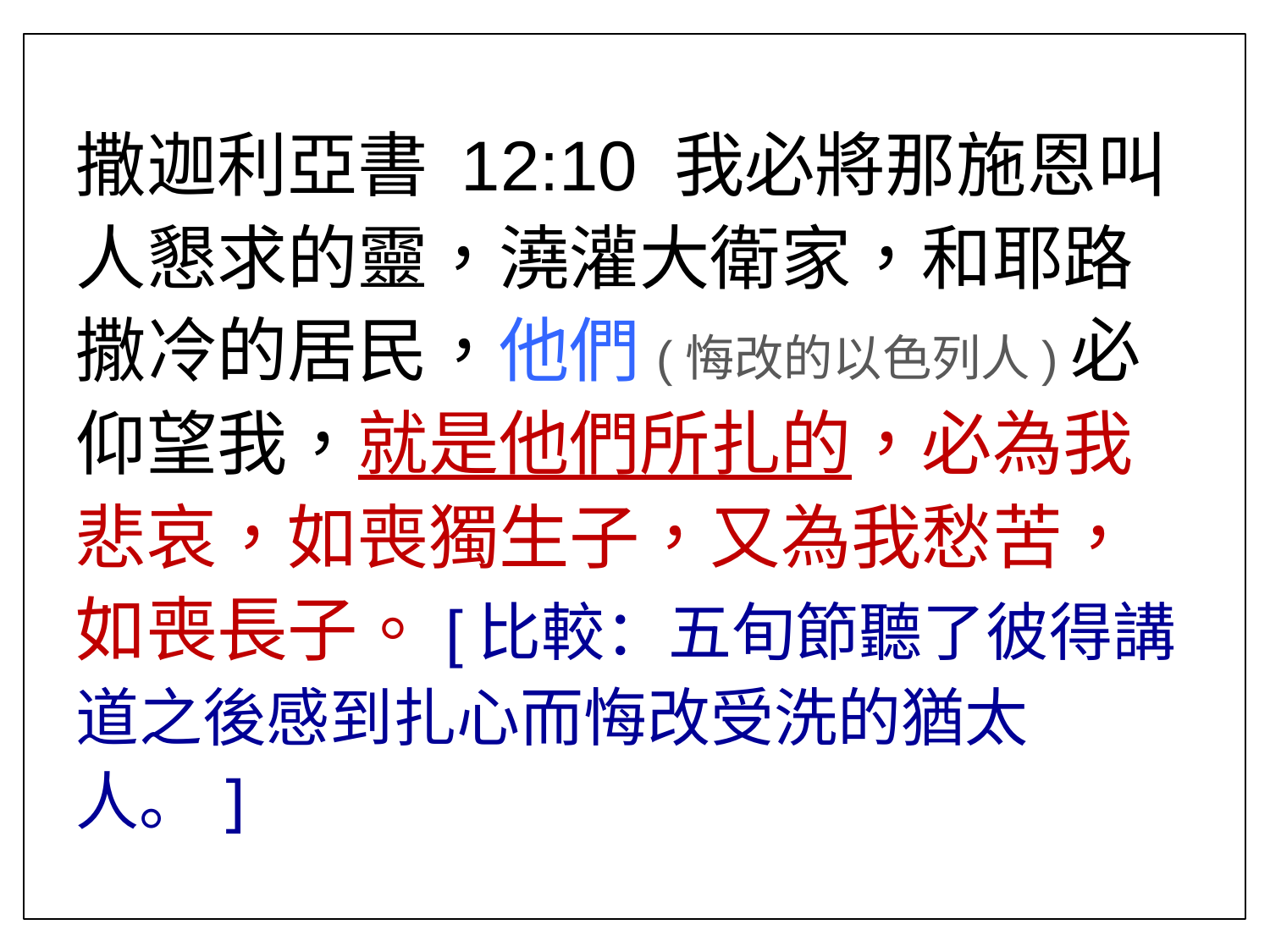

撒迦利亞書 12:10 我必將那施恩叫人懇求的靈，澆灌大衛家，和耶路撒冷的居民，他們(悔改的以色列人)必仰望我，就是他們所扎的，必為我悲哀，如喪獨生子，又為我愁苦，如喪長子。[比較：五旬節聽了彼得講道之後感到扎心而悔改受洗的猶太人。]